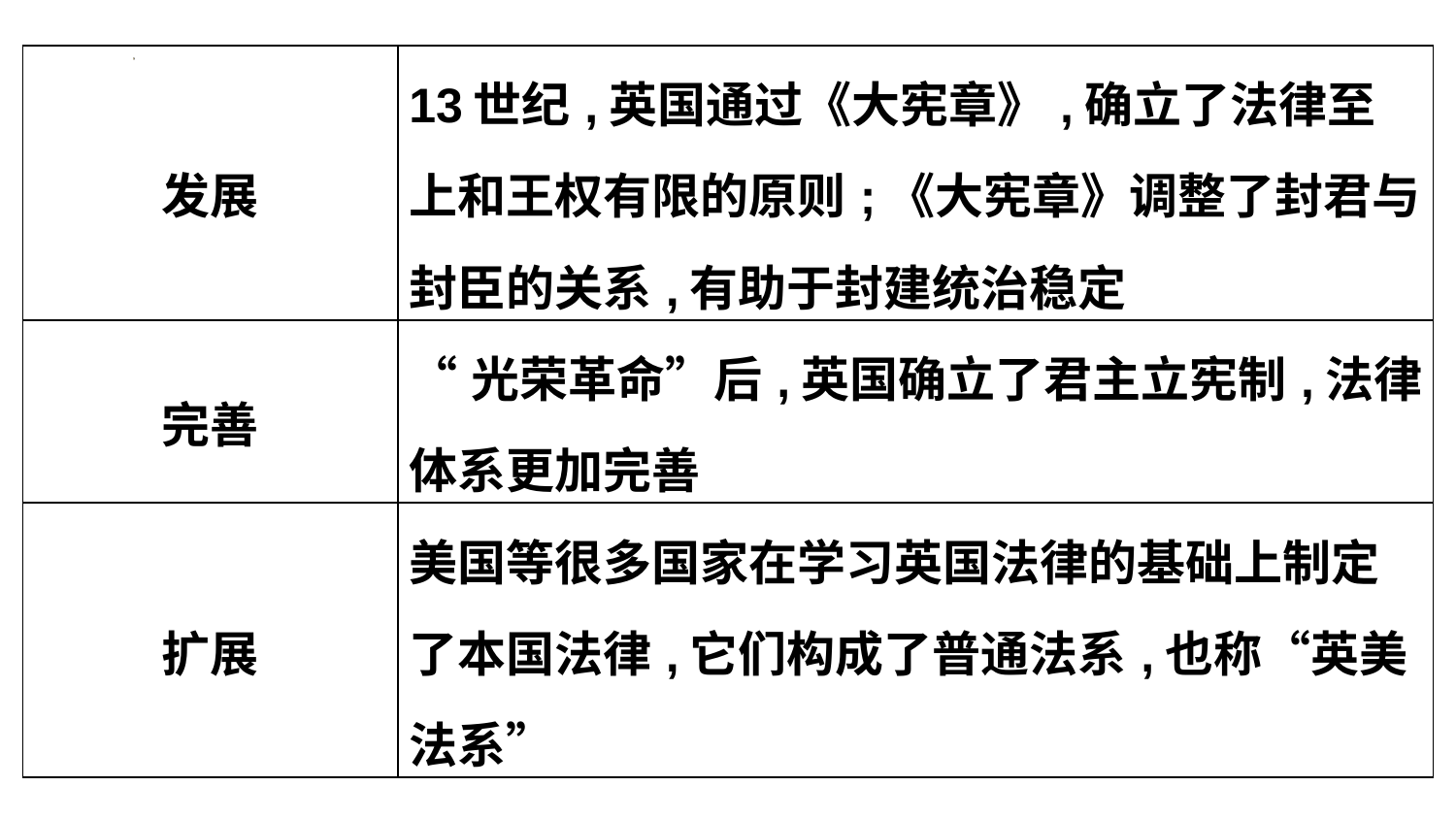

| 发展 | 13世纪,英国通过《大宪章》,确立了法律至上和王权有限的原则;《大宪章》调整了封君与封臣的关系,有助于封建统治稳定 |
| --- | --- |
| 完善 | “光荣革命”后,英国确立了君主立宪制,法律体系更加完善 |
| 扩展 | 美国等很多国家在学习英国法律的基础上制定了本国法律,它们构成了普通法系,也称“英美法系” |